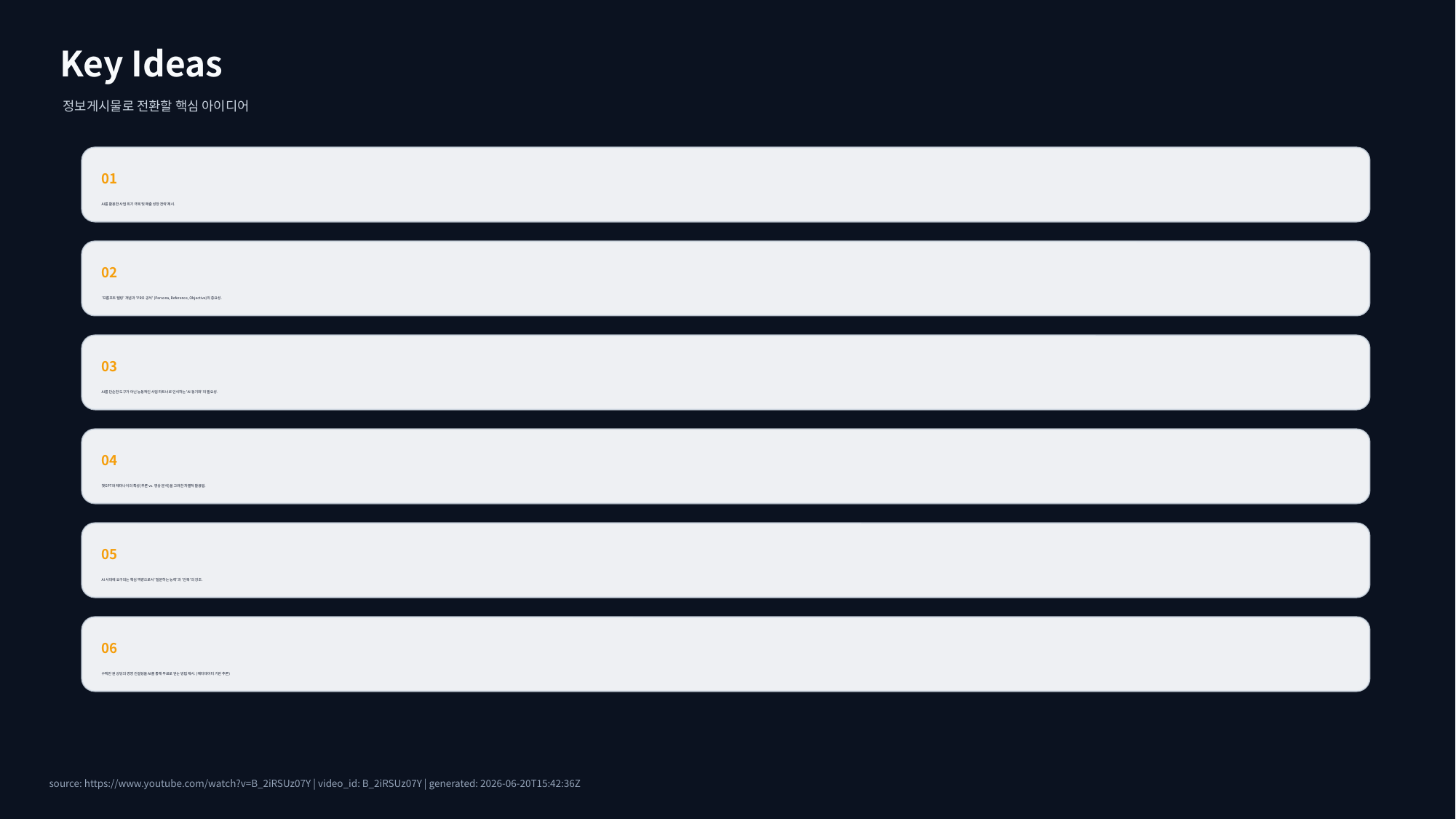

Key Ideas
정보게시물로 전환할 핵심 아이디어

01
AI를 활용한 사업 위기 극복 및 매출 성장 전략 제시.

02
'프롬프트 텔링' 개념과 'PRO 공식' (Persona, Reference, Objective)의 중요성.

03
AI를 단순한 도구가 아닌 능동적인 사업 파트너로 인식하는 'AI 동기화'의 필요성.

04
챗GPT와 제미나이의 특성(추론 vs. 영상 분석)을 고려한 차별적 활용법.

05
AI 시대에 요구되는 핵심 역량으로서 '질문하는 능력'과 '안목'의 강조.

06
수백만 원 상당의 경영 컨설팅을 AI를 통해 무료로 얻는 방법 제시. (메타데이터 기반 추론)
source: https://www.youtube.com/watch?v=B_2iRSUz07Y | video_id: B_2iRSUz07Y | generated: 2026-06-20T15:42:36Z